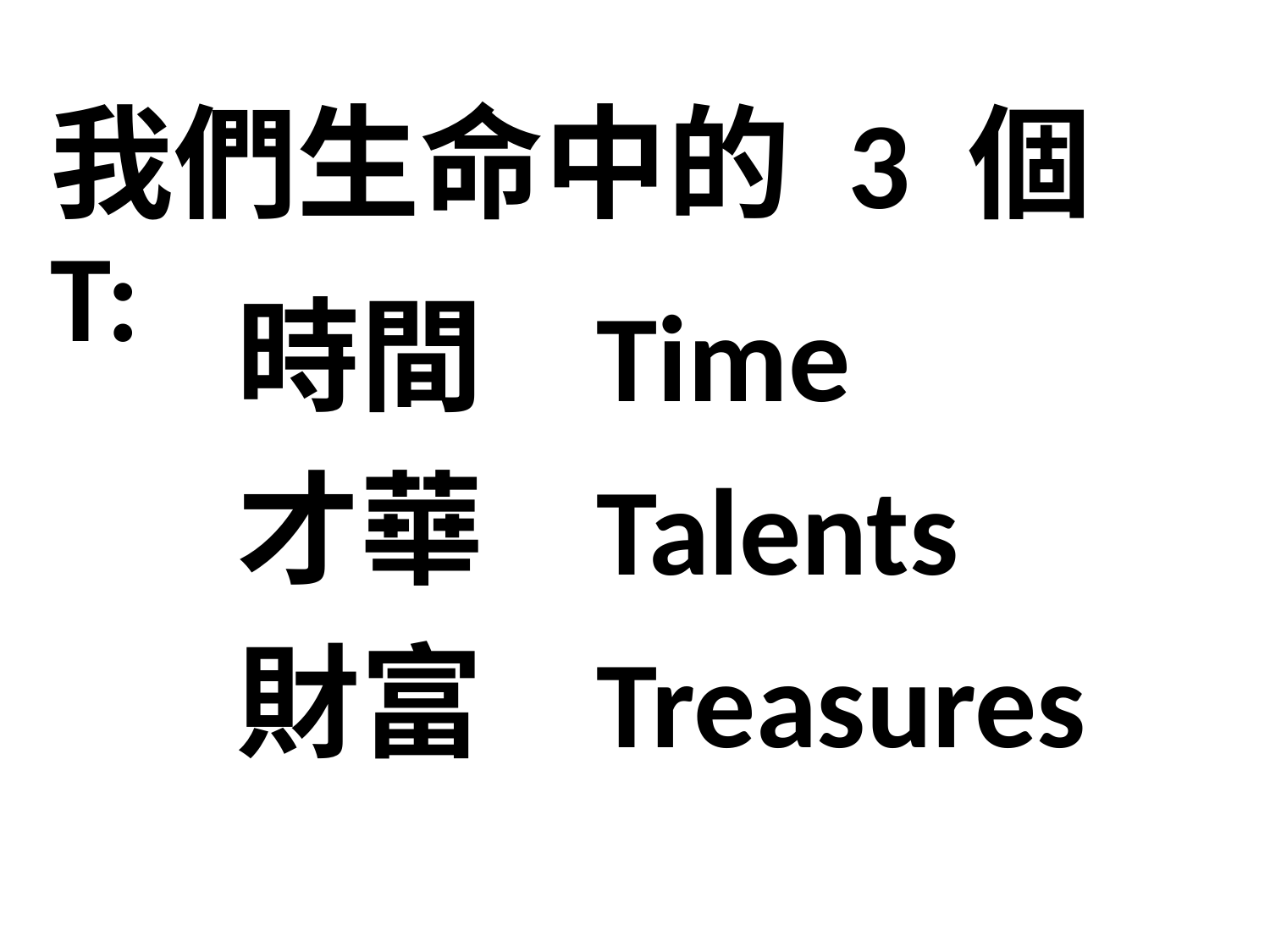

我們生命中的 3 個 T:

時間   Time
才華   Talents
財富   Treasures